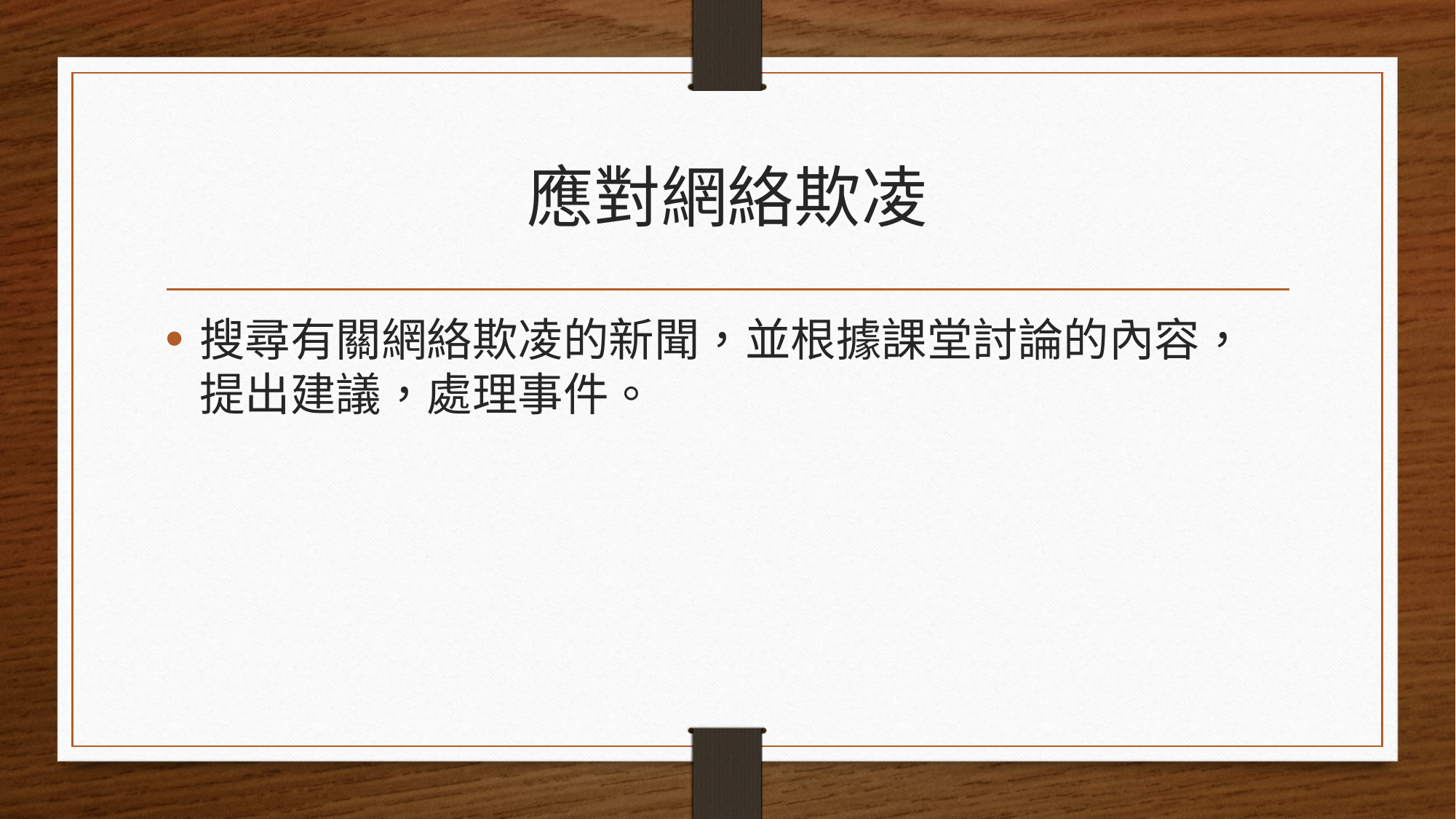

# 應對網絡欺凌
搜尋有關網絡欺凌的新聞，並根據課堂討論的內容，提出建議，處理事件。